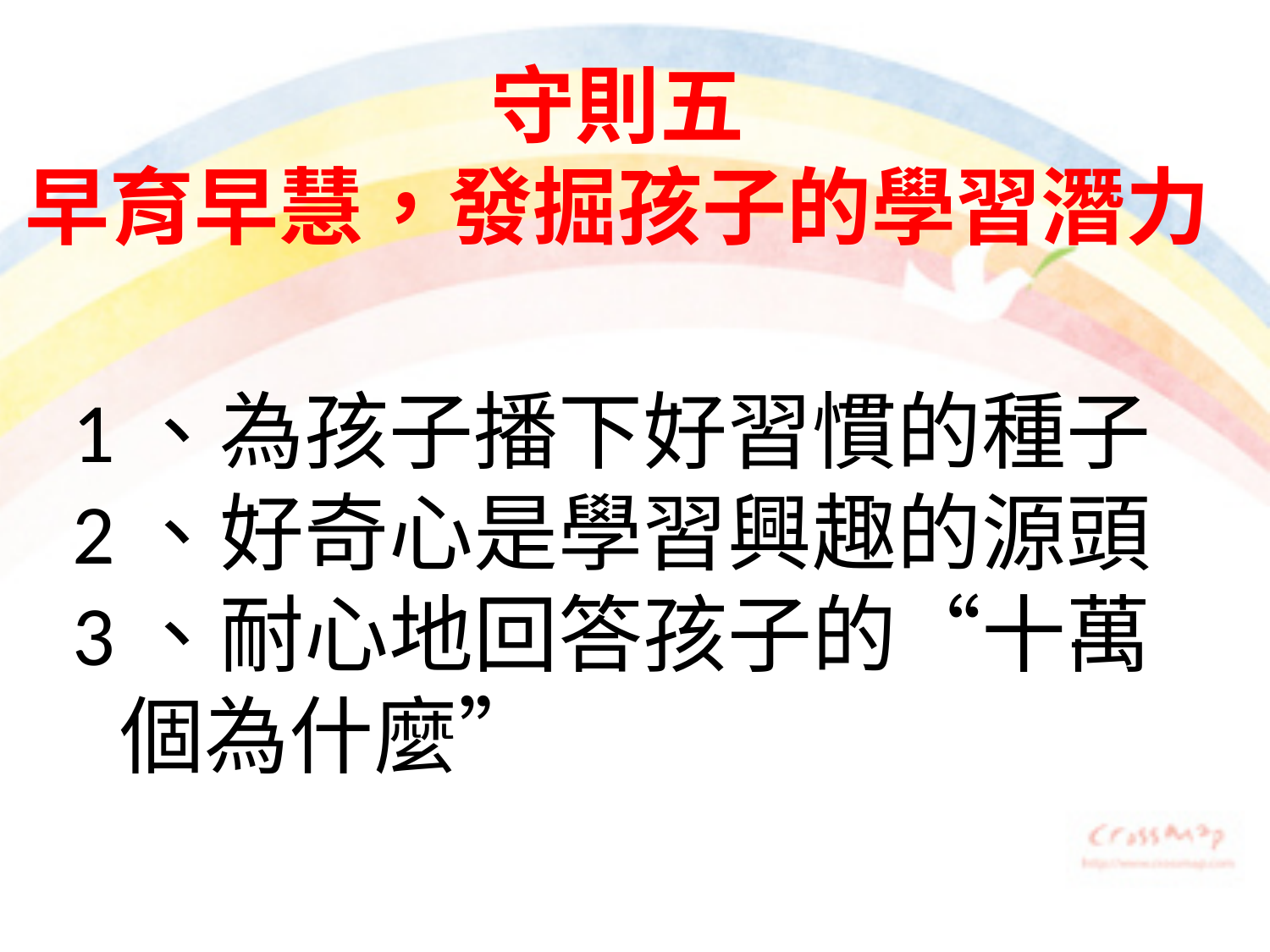

# 守則五 早育早慧，發掘孩子的學習潛力

1、為孩子播下好習慣的種子
2、好奇心是學習興趣的源頭
3、耐心地回答孩子的“十萬個為什麼”